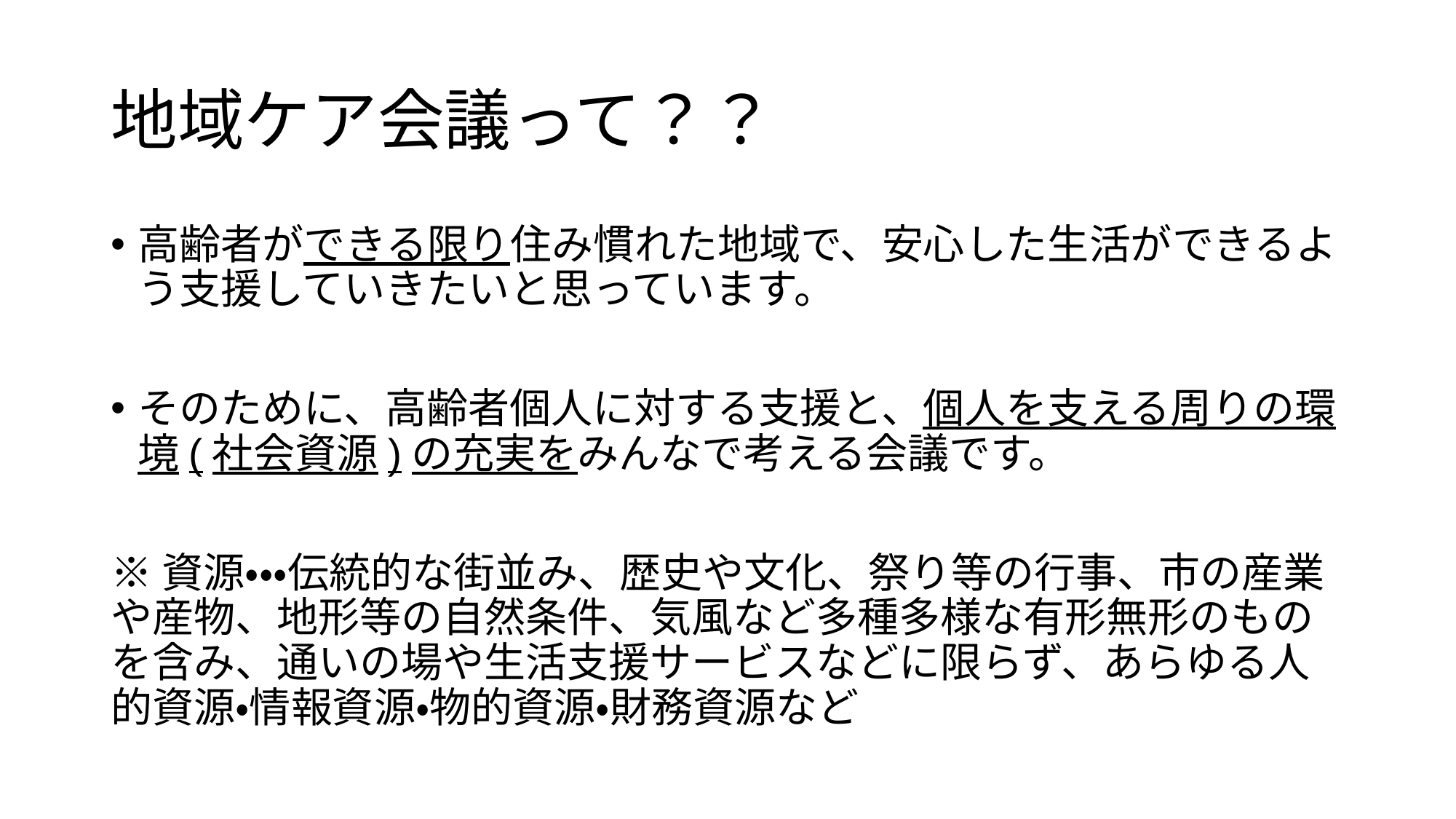

# 地域ケア会議って？？
高齢者ができる限り住み慣れた地域で、安心した生活ができるよう支援していきたいと思っています。

そのために、高齢者個人に対する支援と、個人を支える周りの環境(社会資源)の充実をみんなで考える会議です。

※資源・・・伝統的な街並み、歴史や文化、祭り等の行事、市の産業や産物、地形等の自然条件、気風など多種多様な有形無形のものを含み、通いの場や生活支援サービスなどに限らず、あらゆる人的資源・情報資源・物的資源・財務資源など